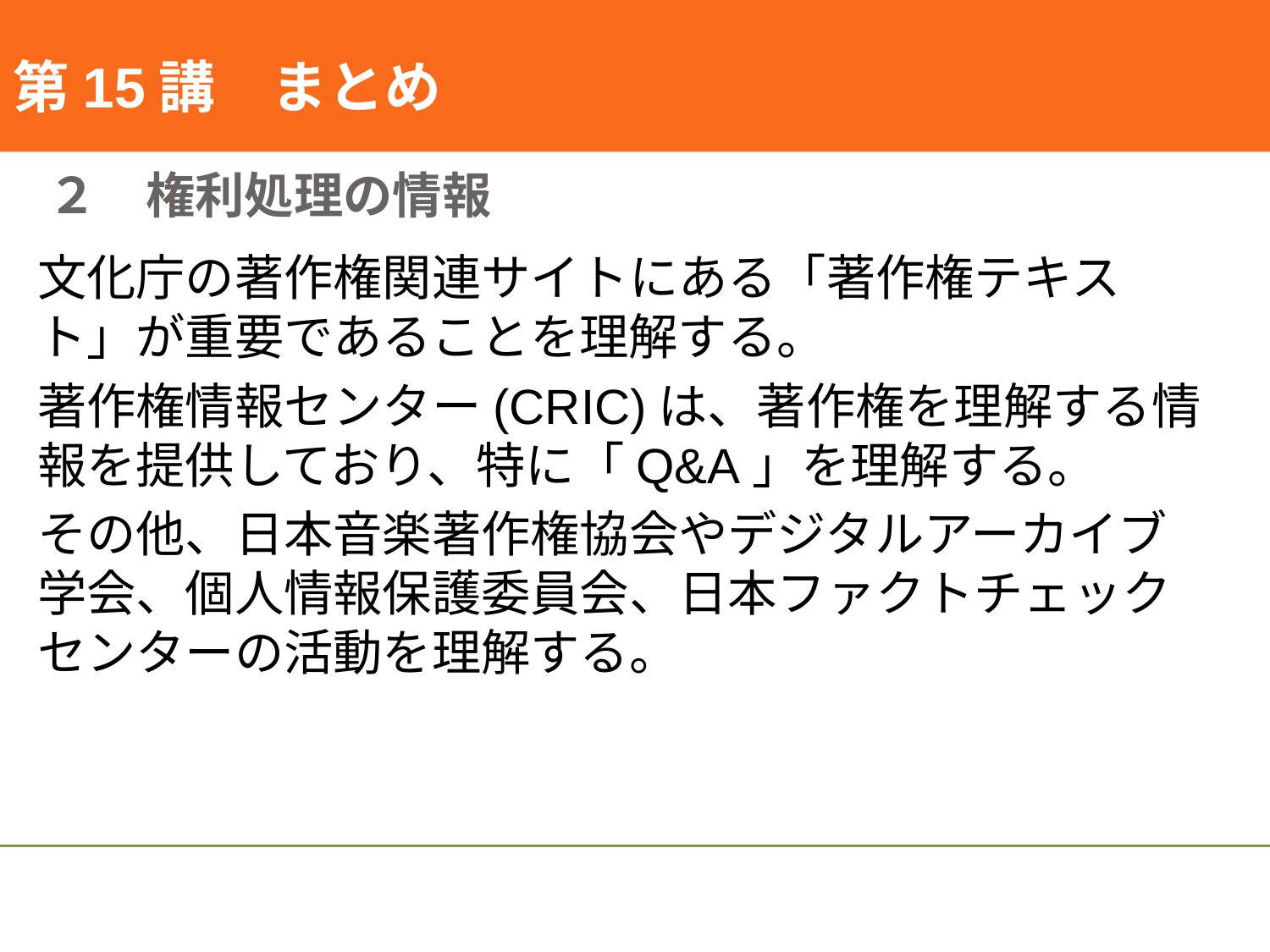

#
第15講　まとめ
２　権利処理の情報
文化庁の著作権関連サイトにある「著作権テキスト」が重要であることを理解する。
著作権情報センター(CRIC)は、著作権を理解する情報を提供しており、特に「Q&A」を理解する。
その他、日本音楽著作権協会やデジタルアーカイブ学会、個人情報保護委員会、日本ファクトチェックセンターの活動を理解する。